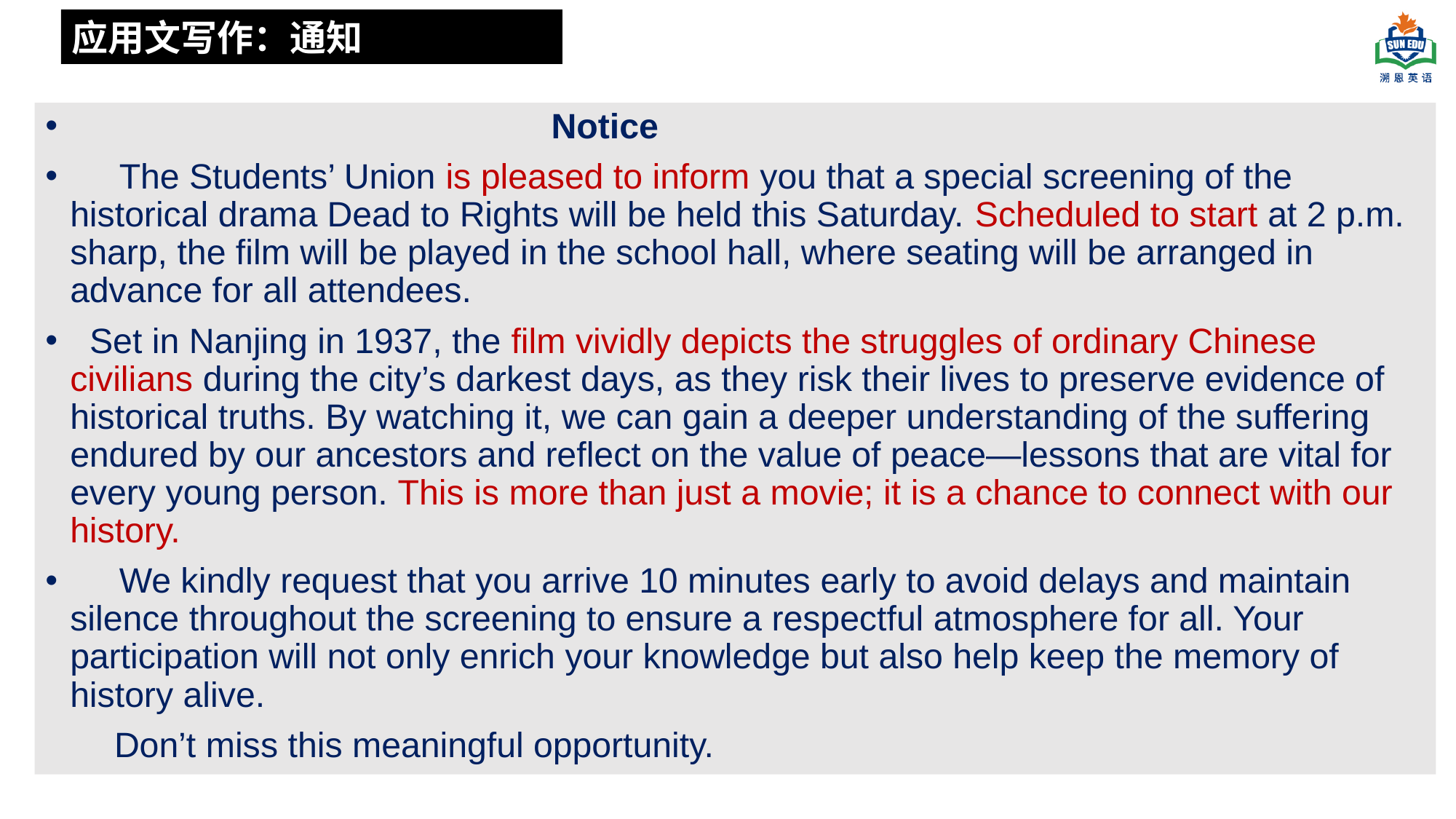

应用文写作：通知
                                                 Notice
     The Students’ Union is pleased to inform you that a special screening of the historical drama Dead to Rights will be held this Saturday. Scheduled to start at 2 p.m. sharp, the film will be played in the school hall, where seating will be arranged in advance for all attendees.
  Set in Nanjing in 1937, the film vividly depicts the struggles of ordinary Chinese civilians during the city’s darkest days, as they risk their lives to preserve evidence of historical truths. By watching it, we can gain a deeper understanding of the suffering endured by our ancestors and reflect on the value of peace—lessons that are vital for every young person. This is more than just a movie; it is a chance to connect with our history.
     We kindly request that you arrive 10 minutes early to avoid delays and maintain silence throughout the screening to ensure a respectful atmosphere for all. Your participation will not only enrich your knowledge but also help keep the memory of history alive.
       Don’t miss this meaningful opportunity.